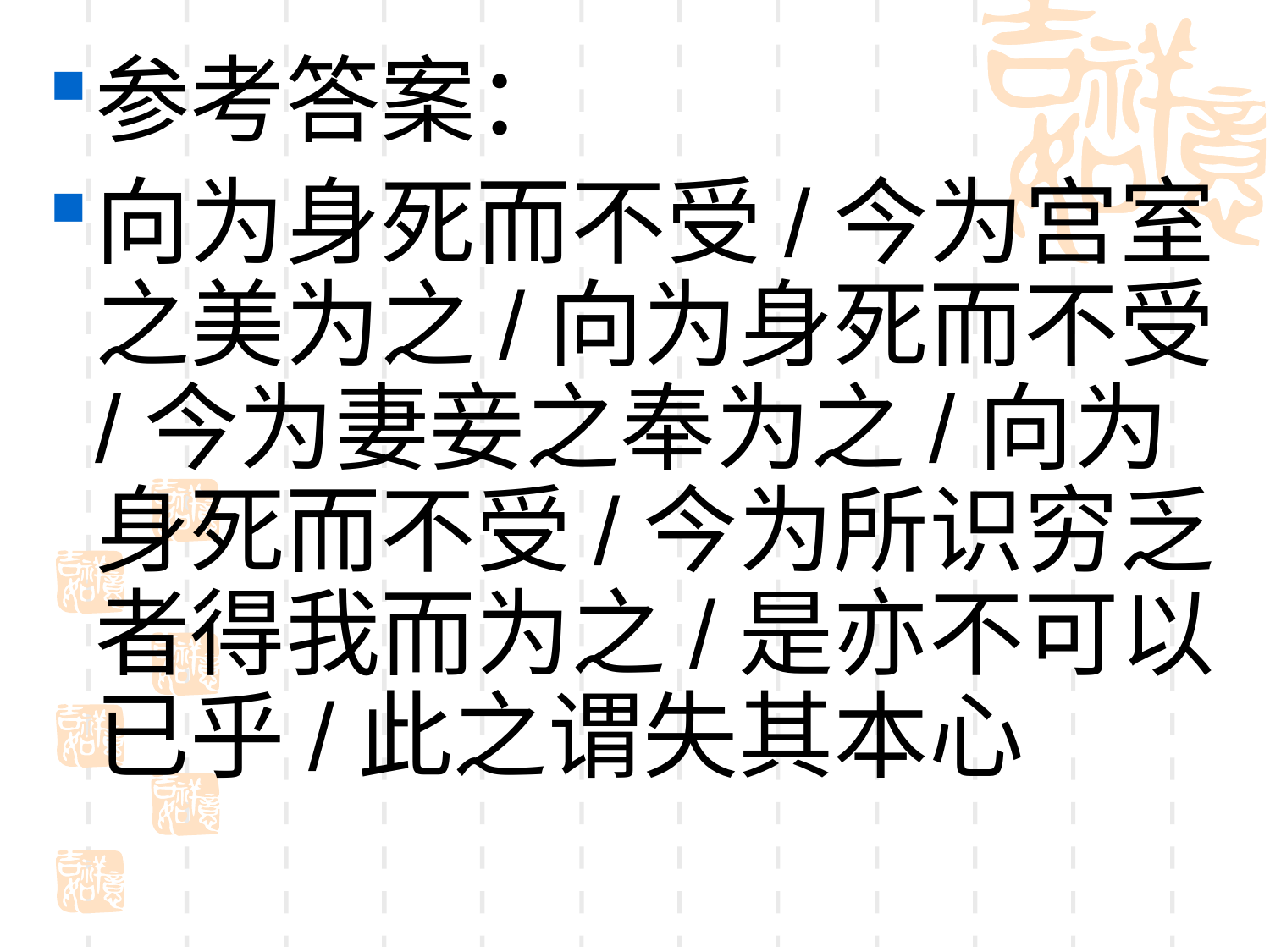

参考答案：
向为身死而不受/今为宫室之美为之/向为身死而不受/今为妻妾之奉为之/向为身死而不受/今为所识穷乏者得我而为之/是亦不可以已乎/此之谓失其本心